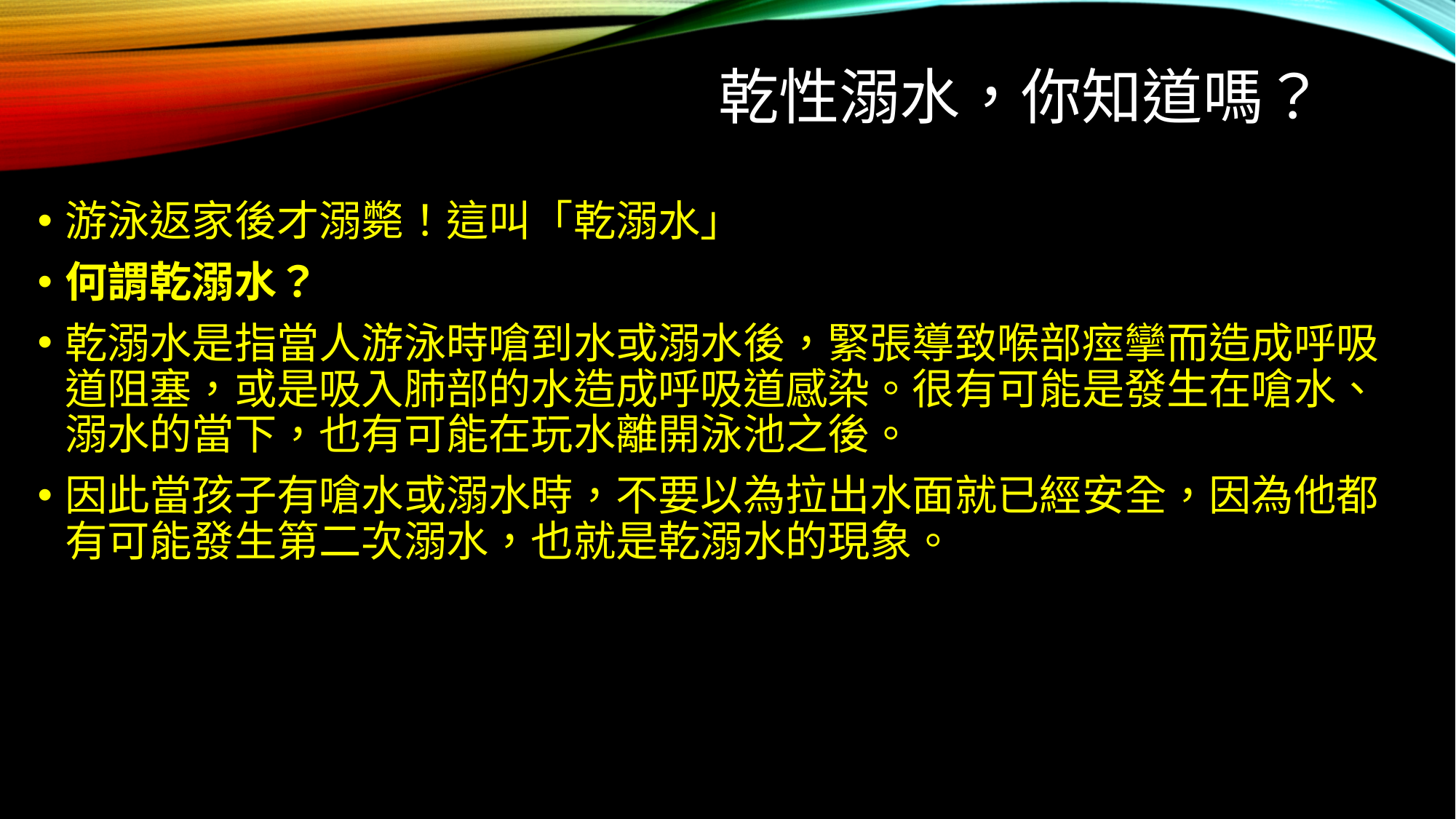

# 乾性溺水，你知道嗎？
游泳返家後才溺斃！這叫「乾溺水」
何謂乾溺水？
乾溺水是指當人游泳時嗆到水或溺水後，緊張導致喉部痙攣而造成呼吸道阻塞，或是吸入肺部的水造成呼吸道感染。很有可能是發生在嗆水、溺水的當下，也有可能在玩水離開泳池之後。
因此當孩子有嗆水或溺水時，不要以為拉出水面就已經安全，因為他都有可能發生第二次溺水，也就是乾溺水的現象。